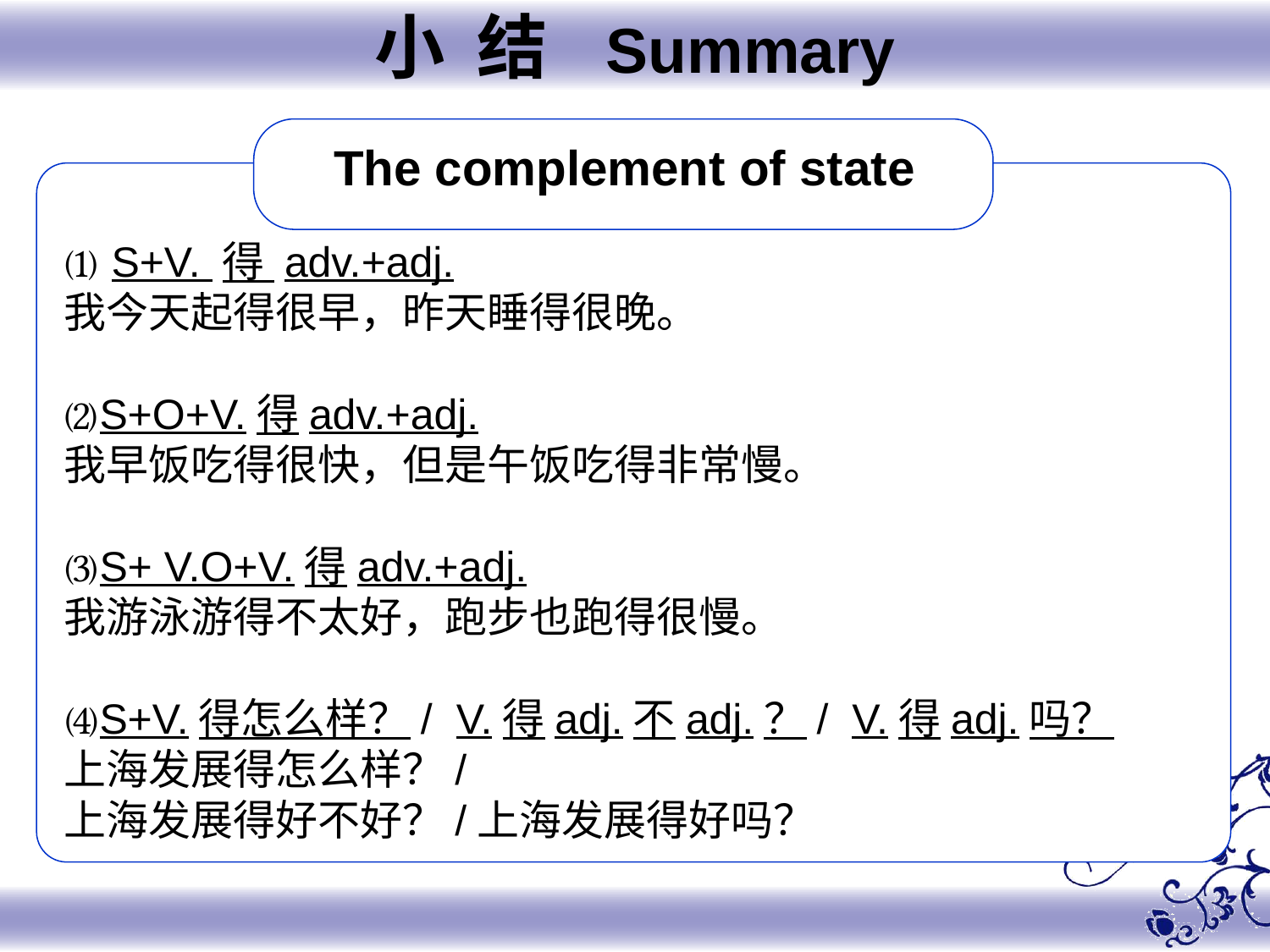

小  结   Summary

The complement of state

⑴ S+V. 得 adv.+adj.
我今天起得很早，昨天睡得很晚。

⑵S+O+V.得adv.+adj.
我早饭吃得很快，但是午饭吃得非常慢。

⑶S+ V.O+V.得adv.+adj.
我游泳游得不太好，跑步也跑得很慢。

⑷S+V.得怎么样？/  V.得adj.不adj.？/  V.得adj.吗？
上海发展得怎么样？/
上海发展得好不好？/上海发展得好吗？